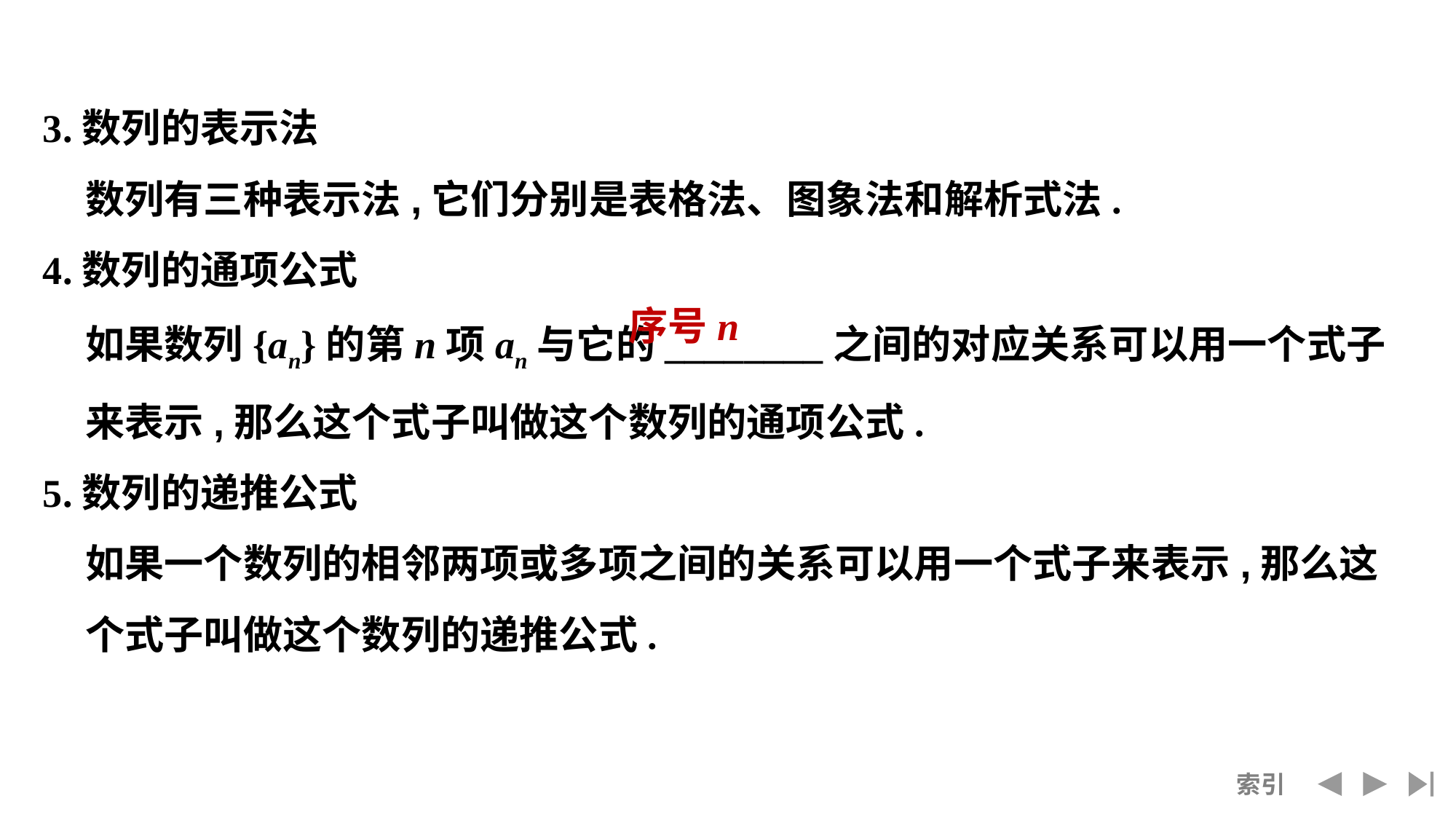

3.数列的表示法
	数列有三种表示法,它们分别是表格法、图象法和解析式法.
4.数列的通项公式
	如果数列{an}的第n项an与它的________之间的对应关系可以用一个式子来表示,那么这个式子叫做这个数列的通项公式.
5.数列的递推公式
	如果一个数列的相邻两项或多项之间的关系可以用一个式子来表示,那么这个式子叫做这个数列的递推公式.
序号n